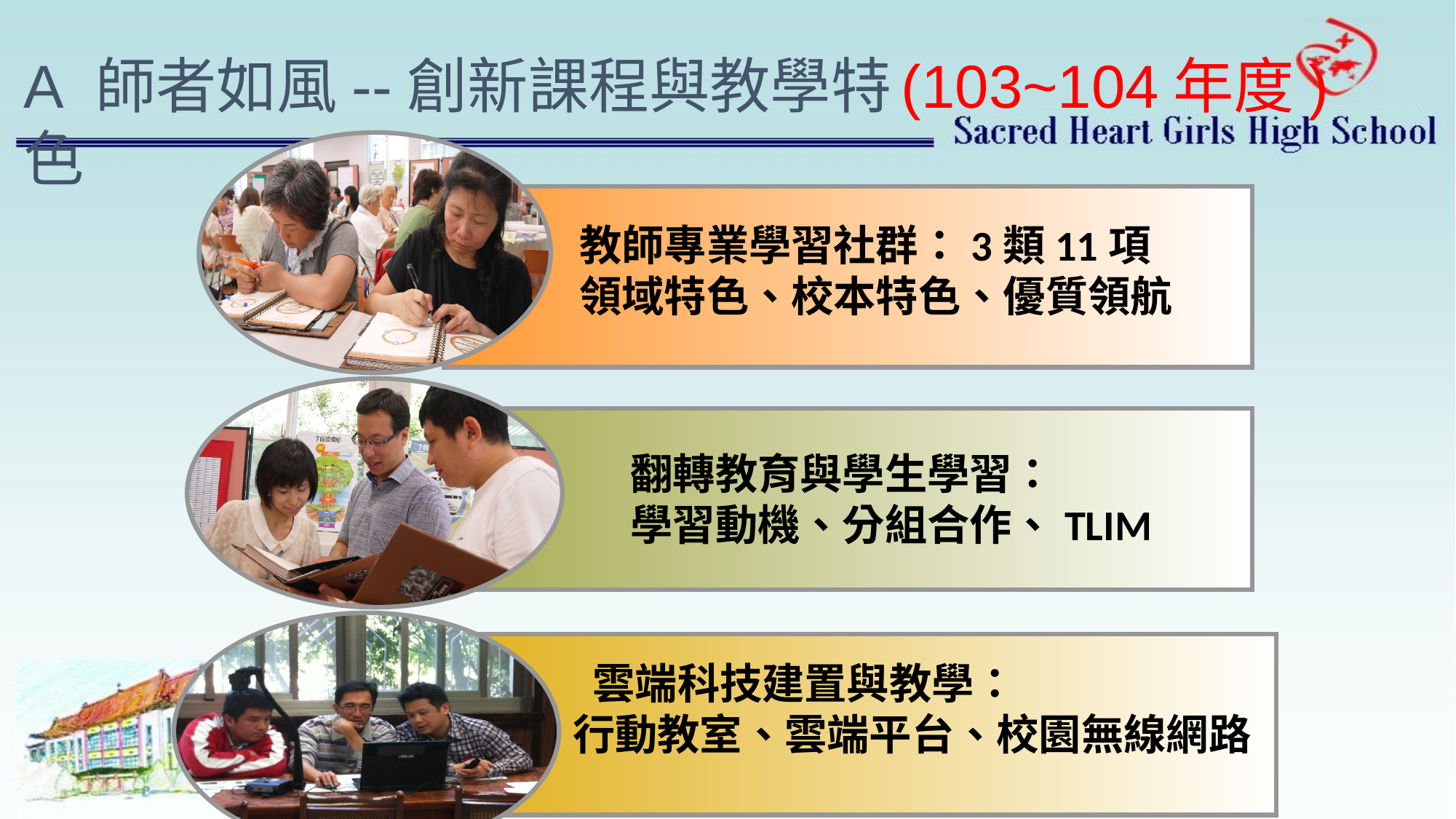

(103~104年度)
A 師者如風--創新課程與教學特色

教師專業學習社群：3類11項
領域特色、校本特色、優質領航

翻轉教育與學生學習：
學習動機、分組合作、TLIM

 雲端科技建置與教學：
行動教室、雲端平台、校園無線網路